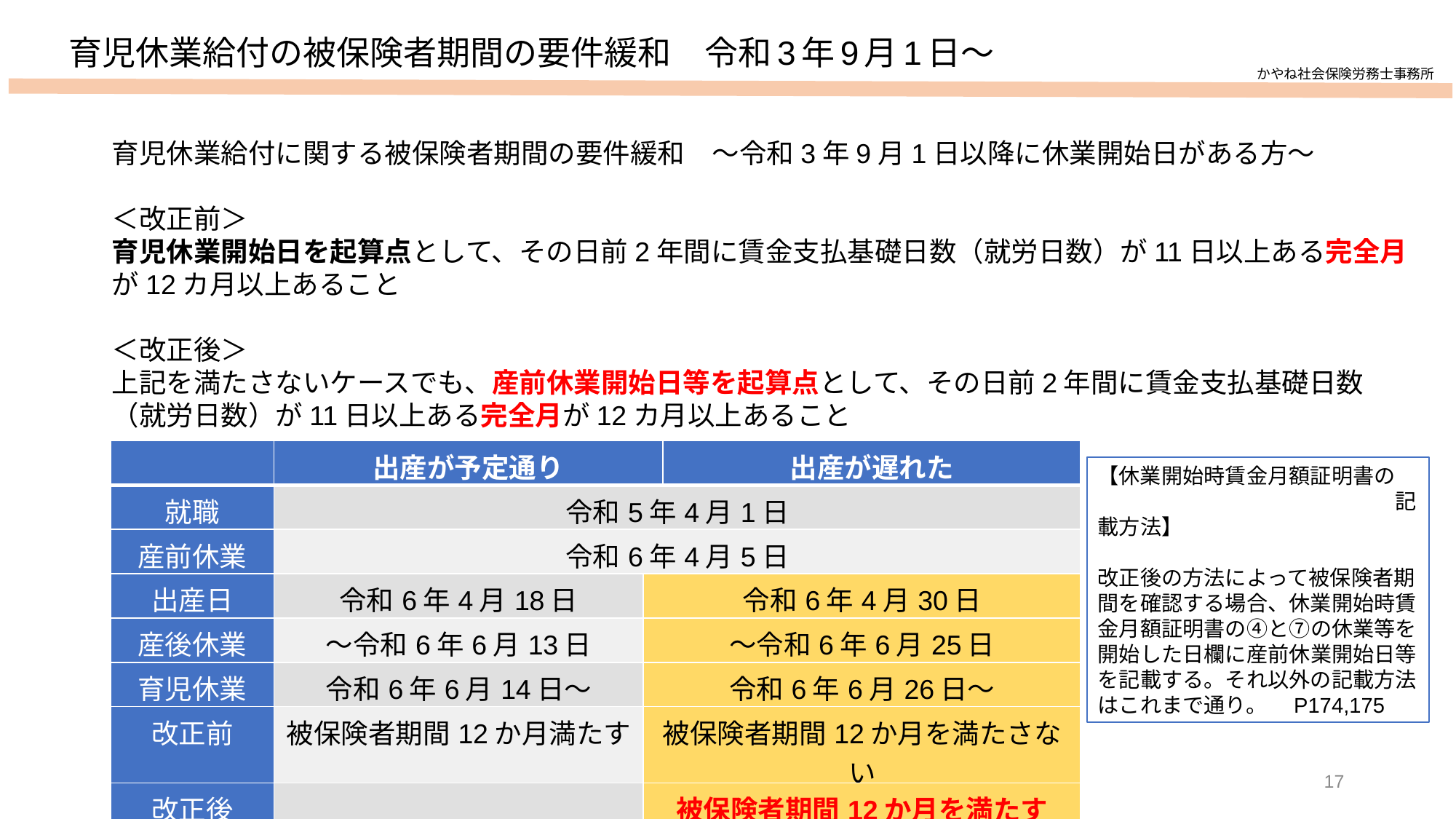

# 育児休業給付の被保険者期間の要件緩和　令和3年9月1日～
かやね社会保険労務士事務所
育児休業給付に関する被保険者期間の要件緩和　～令和3年9月1日以降に休業開始日がある方～

＜改正前＞
育児休業開始日を起算点として、その日前2年間に賃金支払基礎日数（就労日数）が11日以上ある完全月が12カ月以上あること

＜改正後＞
上記を満たさないケースでも、産前休業開始日等を起算点として、その日前2年間に賃金支払基礎日数（就労日数）が11日以上ある完全月が12カ月以上あること

|  | 出産が予定通り | 出産が遅れた | 出産が遅れた |
| --- | --- | --- | --- |
| 就職 | 令和5年4月1日 |  |  |
| 産前休業 | 令和6年4月5日 |  |  |
| 出産日 | 令和6年4月18日 | 令和6年4月30日 |  |
| 産後休業 | ～令和6年6月13日 | ～令和6年6月25日 |  |
| 育児休業 | 令和6年6月14日～ | 令和6年6月26日～ |  |
| 改正前 | 被保険者期間12か月満たす | 被保険者期間12か月を満たさない |  |
| 改正後 |  | 被保険者期間12か月を満たす |  |
【休業開始時賃金月額証明書の
　　　　　　　　　　　　　　記載方法】

改正後の方法によって被保険者期間を確認する場合、休業開始時賃金月額証明書の④と⑦の休業等を開始した日欄に産前休業開始日等を記載する。それ以外の記載方法はこれまで通り。　P174,175
17